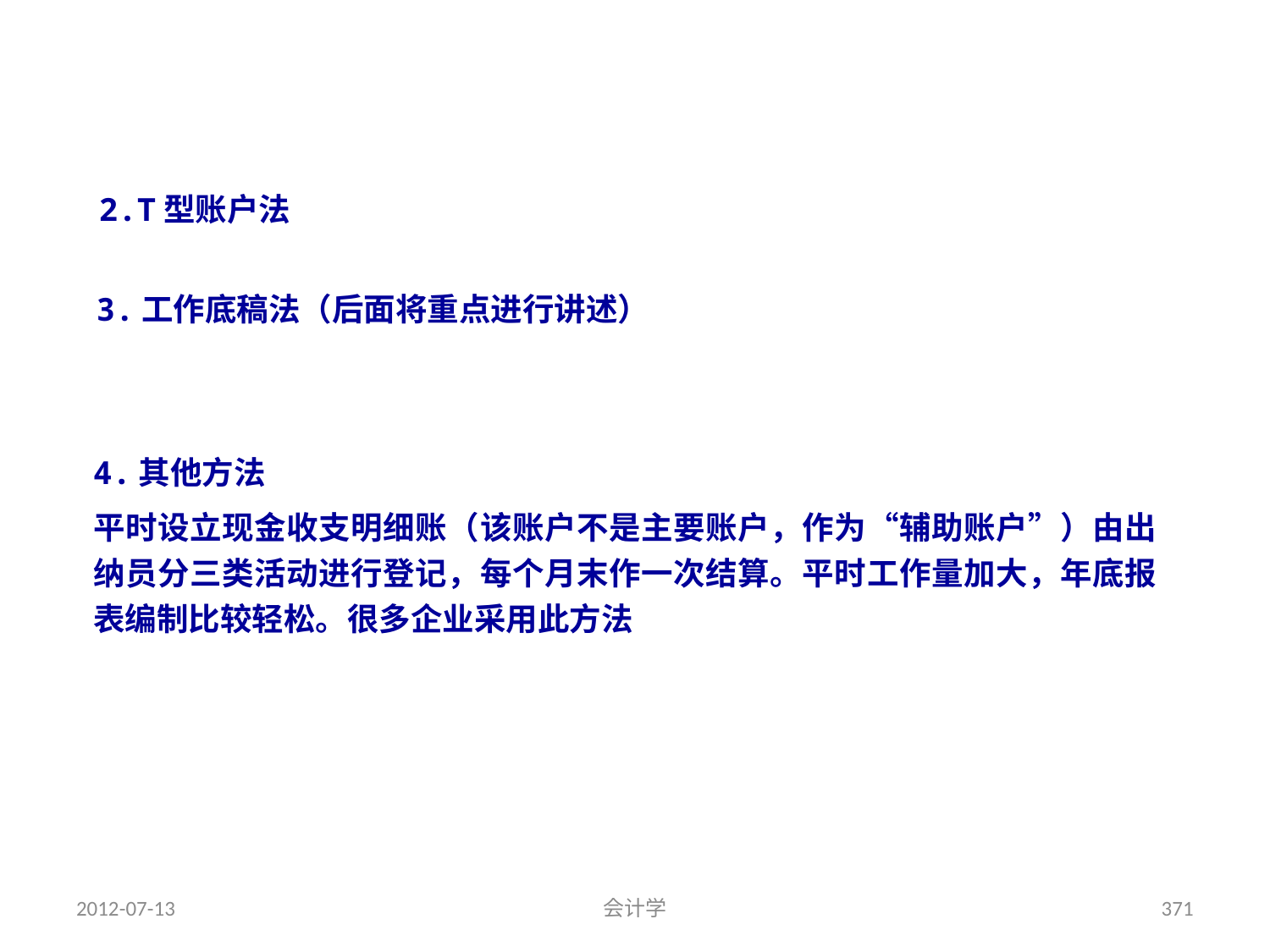

2.T型账户法
3.工作底稿法（后面将重点进行讲述）
4.其他方法
平时设立现金收支明细账（该账户不是主要账户，作为“辅助账户”）由出纳员分三类活动进行登记，每个月末作一次结算。平时工作量加大，年底报表编制比较轻松。很多企业采用此方法
2012-07-13
会计学
371